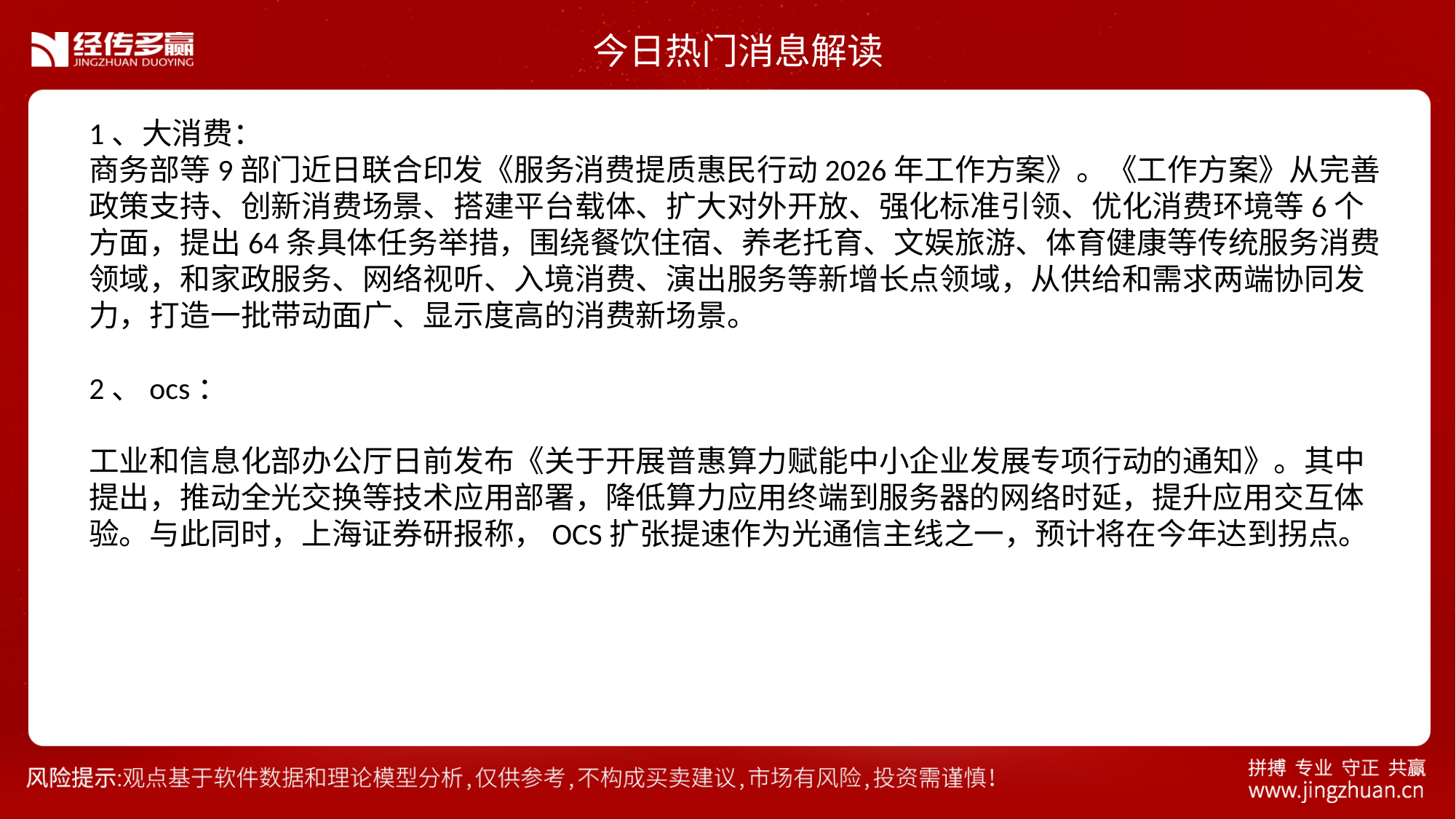

今日热门消息解读
1、大消费：
商务部等9部门近日联合印发《服务消费提质惠民行动2026年工作方案》。《工作方案》从完善政策支持、创新消费场景、搭建平台载体、扩大对外开放、强化标准引领、优化消费环境等6个方面，提出64条具体任务举措，围绕餐饮住宿、养老托育、文娱旅游、体育健康等传统服务消费领域，和家政服务、网络视听、入境消费、演出服务等新增长点领域，从供给和需求两端协同发力，打造一批带动面广、显示度高的消费新场景。

2、ocs：

工业和信息化部办公厅日前发布《关于开展普惠算力赋能中小企业发展专项行动的通知》。其中提出，推动全光交换等技术应用部署，降低算力应用终端到服务器的网络时延，提升应用交互体验。与此同时，上海证券研报称，OCS扩张提速作为光通信主线之一，预计将在今年达到拐点。